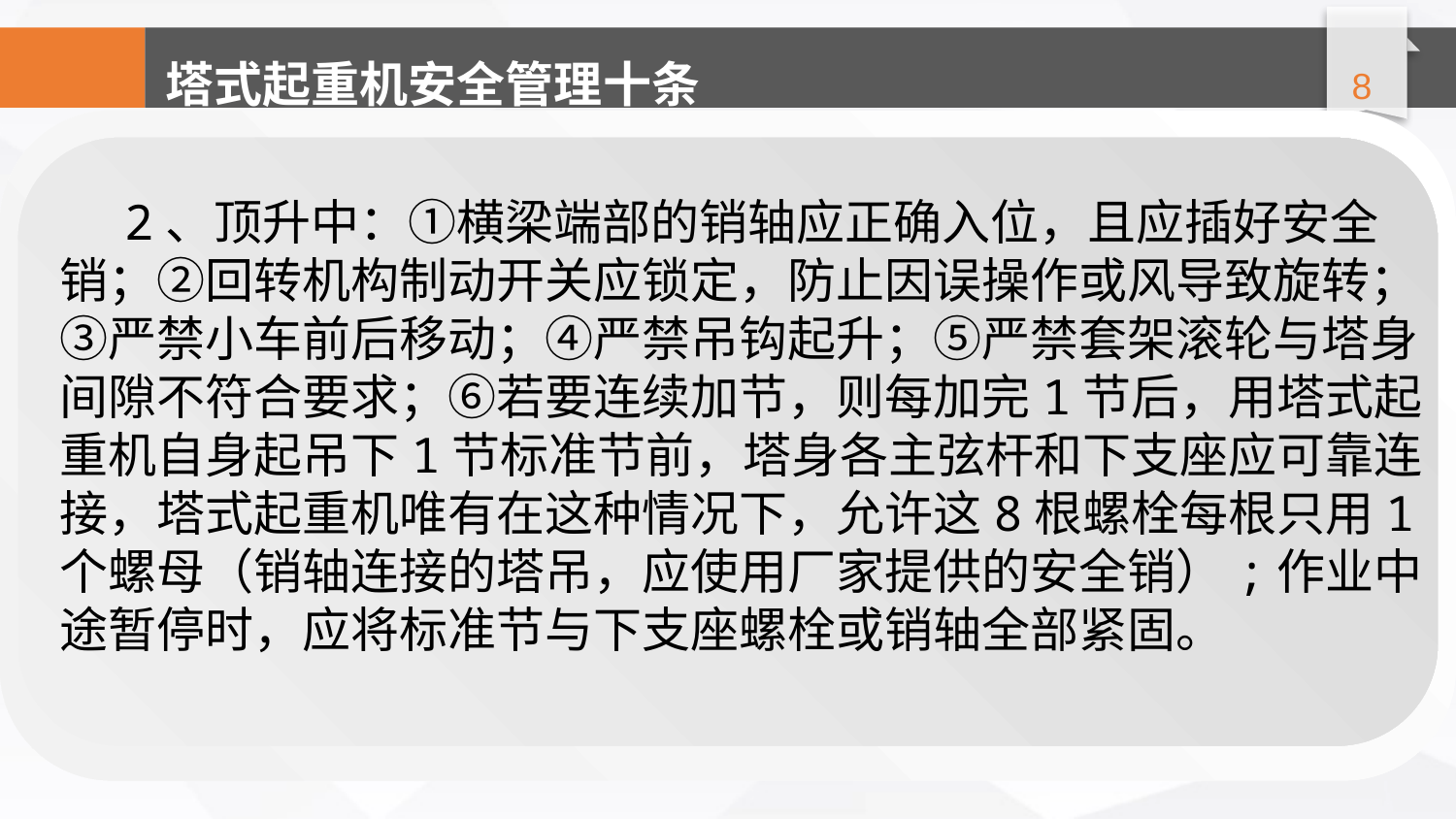

延时符

2、顶升中：①横梁端部的销轴应正确入位，且应插好安全销；②回转机构制动开关应锁定，防止因误操作或风导致旋转；③严禁小车前后移动；④严禁吊钩起升；⑤严禁套架滚轮与塔身间隙不符合要求；⑥若要连续加节，则每加完1节后，用塔式起重机自身起吊下1节标准节前，塔身各主弦杆和下支座应可靠连接，塔式起重机唯有在这种情况下，允许这8根螺栓每根只用1个螺母（销轴连接的塔吊，应使用厂家提供的安全销）;作业中途暂停时，应将标准节与下支座螺栓或销轴全部紧固。